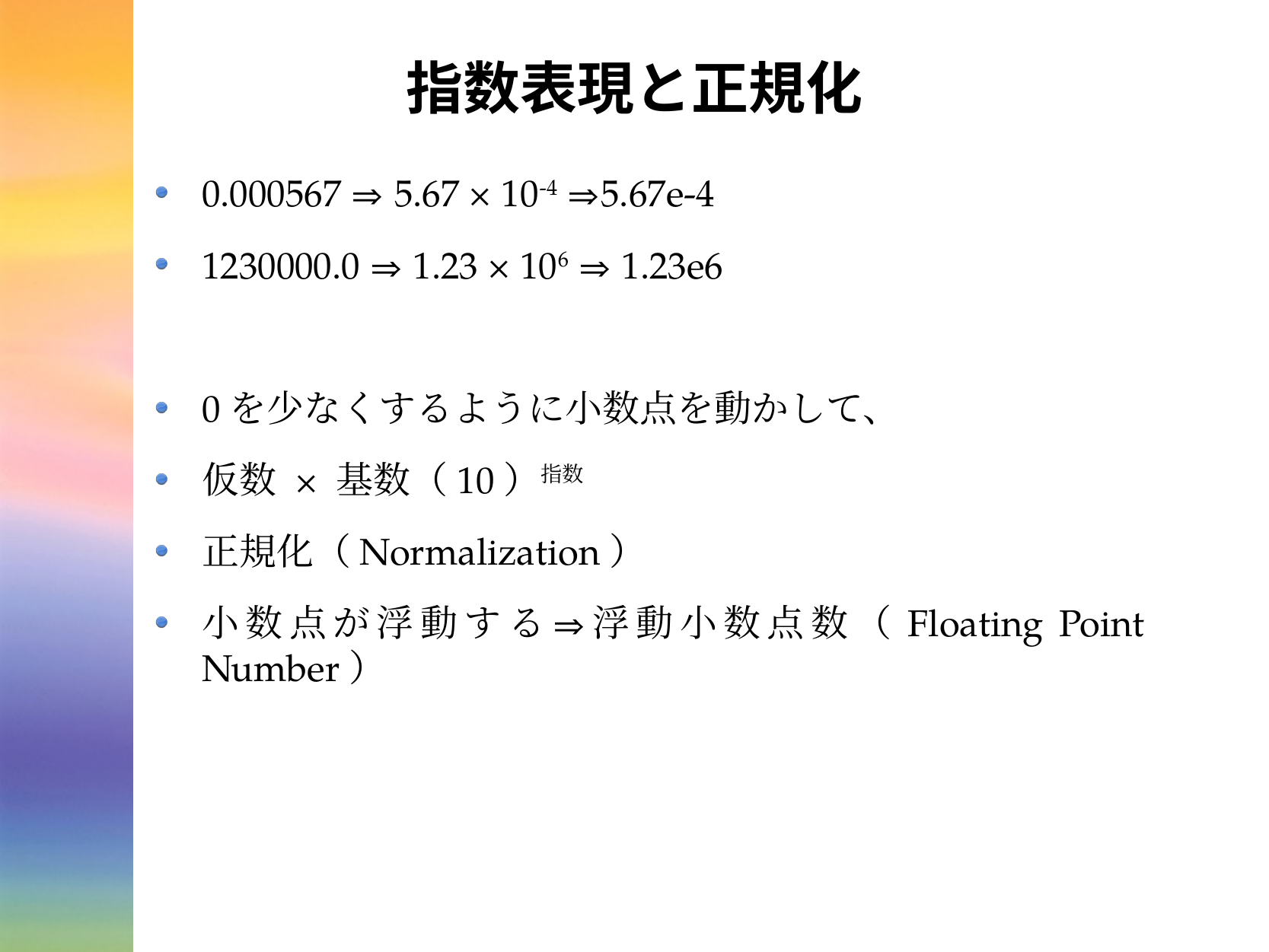

# 指数表現と正規化
0.000567 ⇒ 5.67 × 10-4 ⇒5.67e-4
1230000.0 ⇒ 1.23 × 106 ⇒ 1.23e6

0を少なくするように小数点を動かして、
仮数 × 基数（10）指数
正規化（Normalization）
小数点が浮動する⇒浮動小数点数（Floating Point Number）